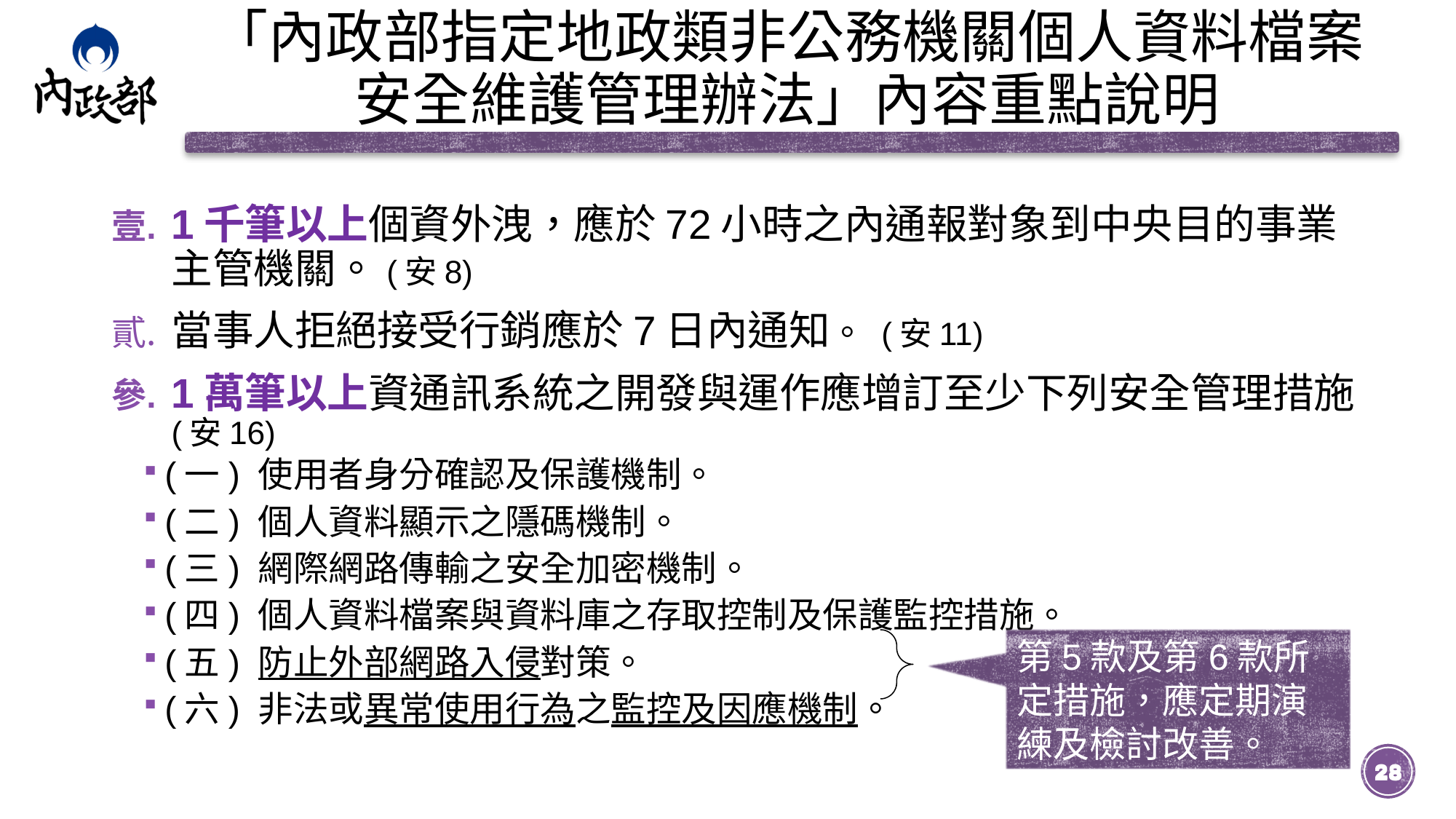

# 「內政部指定地政類非公務機關個人資料檔案安全維護管理辦法」內容重點說明
1千筆以上個資外洩，應於72小時之內通報對象到中央目的事業主管機關。(安8)
當事人拒絕接受行銷應於7日內通知。 (安11)
1萬筆以上資通訊系統之開發與運作應增訂至少下列安全管理措施(安16)
(一) 使用者身分確認及保護機制。
(二) 個人資料顯示之隱碼機制。
(三) 網際網路傳輸之安全加密機制。
(四) 個人資料檔案與資料庫之存取控制及保護監控措施。
(五) 防止外部網路入侵對策。
(六) 非法或異常使用行為之監控及因應機制。
第5款及第6款所定措施，應定期演練及檢討改善。

28